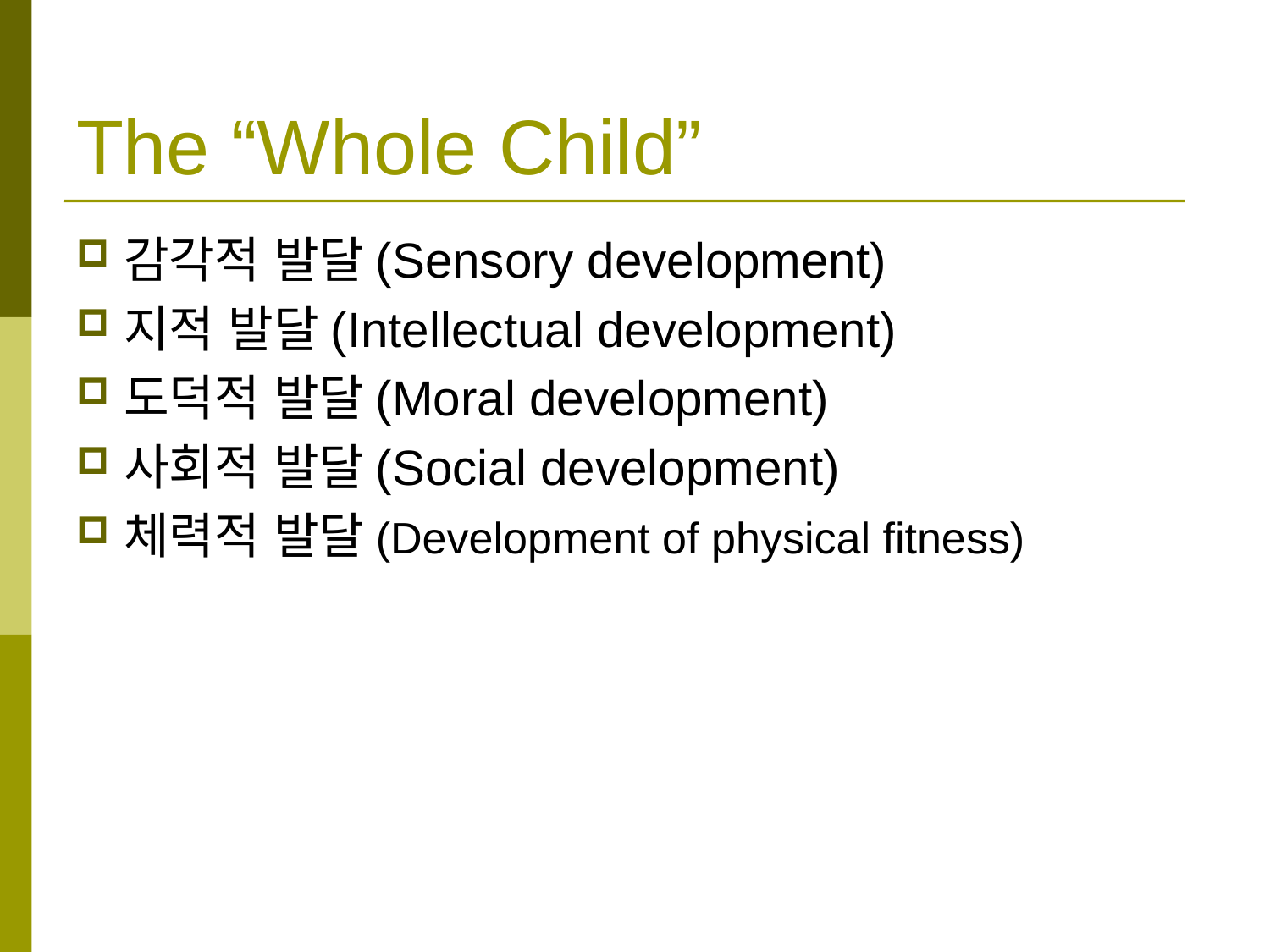

The “Whole Child”
감각적 발달(Sensory development)
지적 발달(Intellectual development)
도덕적 발달(Moral development)
사회적 발달(Social development)
체력적 발달(Development of physical fitness)